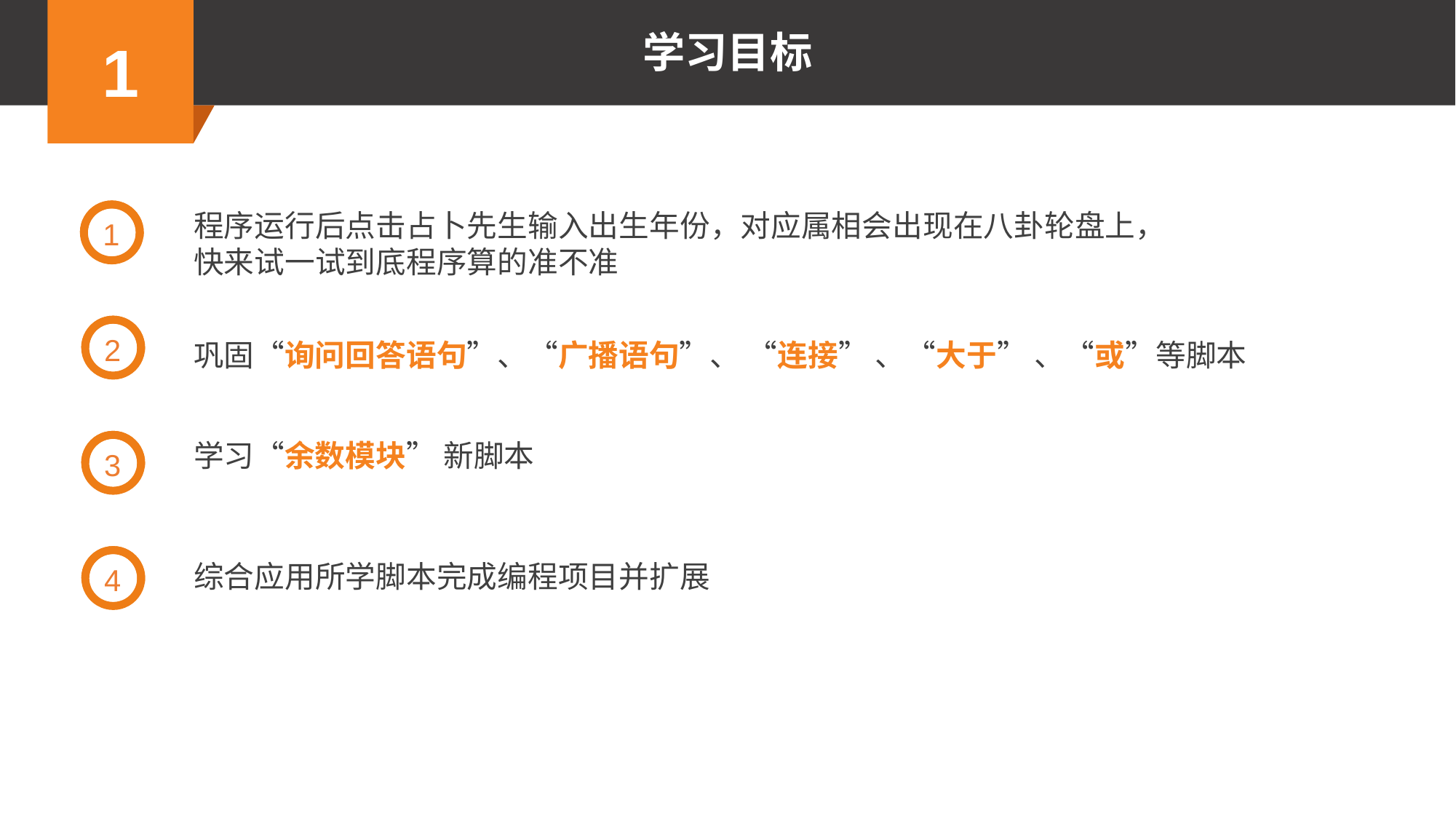

1
程序运行后点击占卜先生输入出生年份，对应属相会出现在八卦轮盘上，快来试一试到底程序算的准不准

2
巩固“询问回答语句”、“广播语句”、 “连接” 、“大于” 、“或”等脚本

3
学习“余数模块” 新脚本

4
综合应用所学脚本完成编程项目并扩展